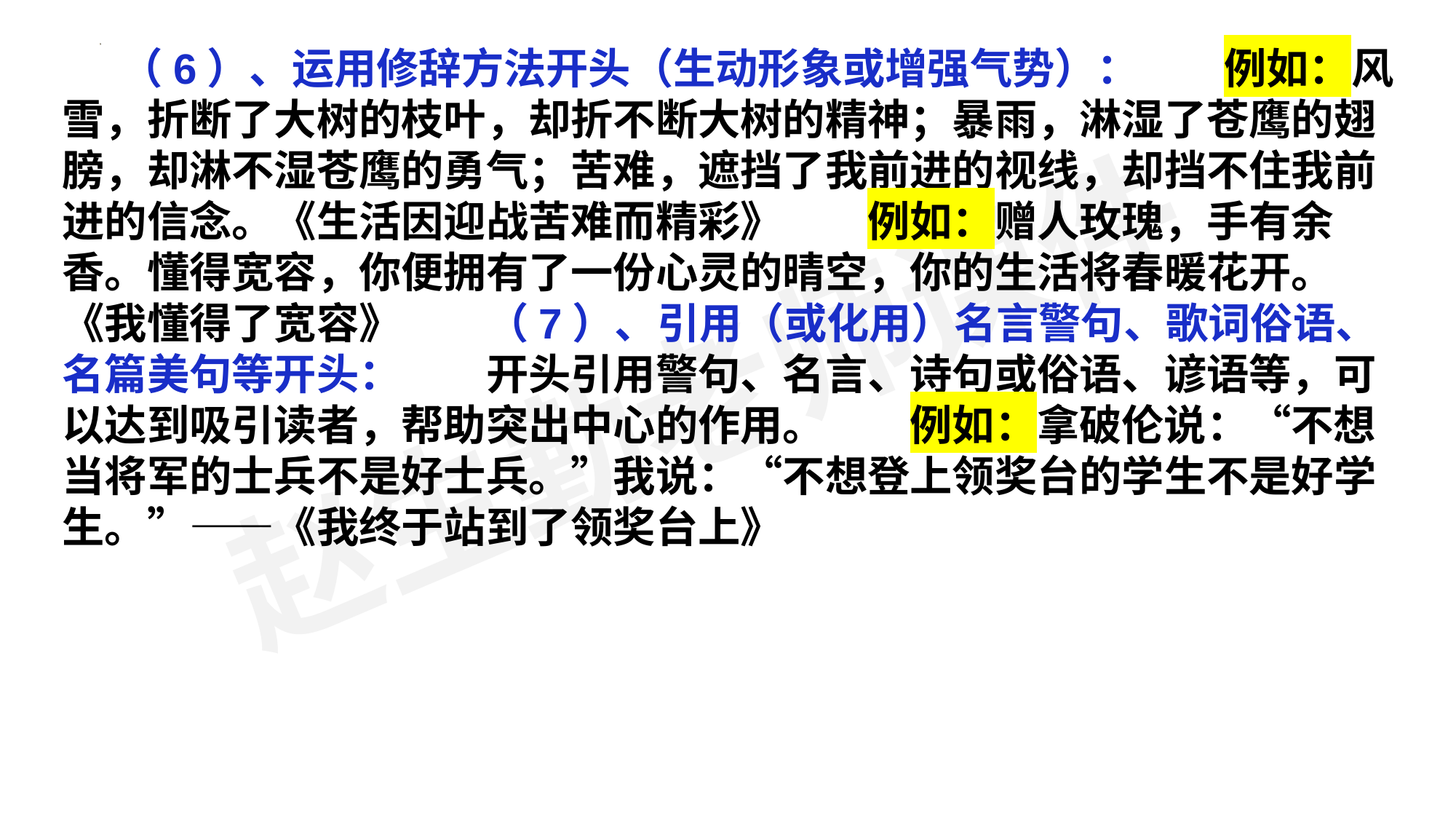

（6）、运用修辞方法开头（生动形象或增强气势）：　　例如：风雪，折断了大树的枝叶，却折不断大树的精神；暴雨，淋湿了苍鹰的翅膀，却淋不湿苍鹰的勇气；苦难，遮挡了我前进的视线，却挡不住我前进的信念。《生活因迎战苦难而精彩》　　例如：赠人玫瑰，手有余香。懂得宽容，你便拥有了一份心灵的晴空，你的生活将春暖花开。《我懂得了宽容》　　（7）、引用（或化用）名言警句、歌词俗语、名篇美句等开头：　　开头引用警句、名言、诗句或俗语、谚语等，可以达到吸引读者，帮助突出中心的作用。　　例如：拿破伦说：“不想当将军的士兵不是好士兵。”我说：“不想登上领奖台的学生不是好学生。”——《我终于站到了领奖台上》